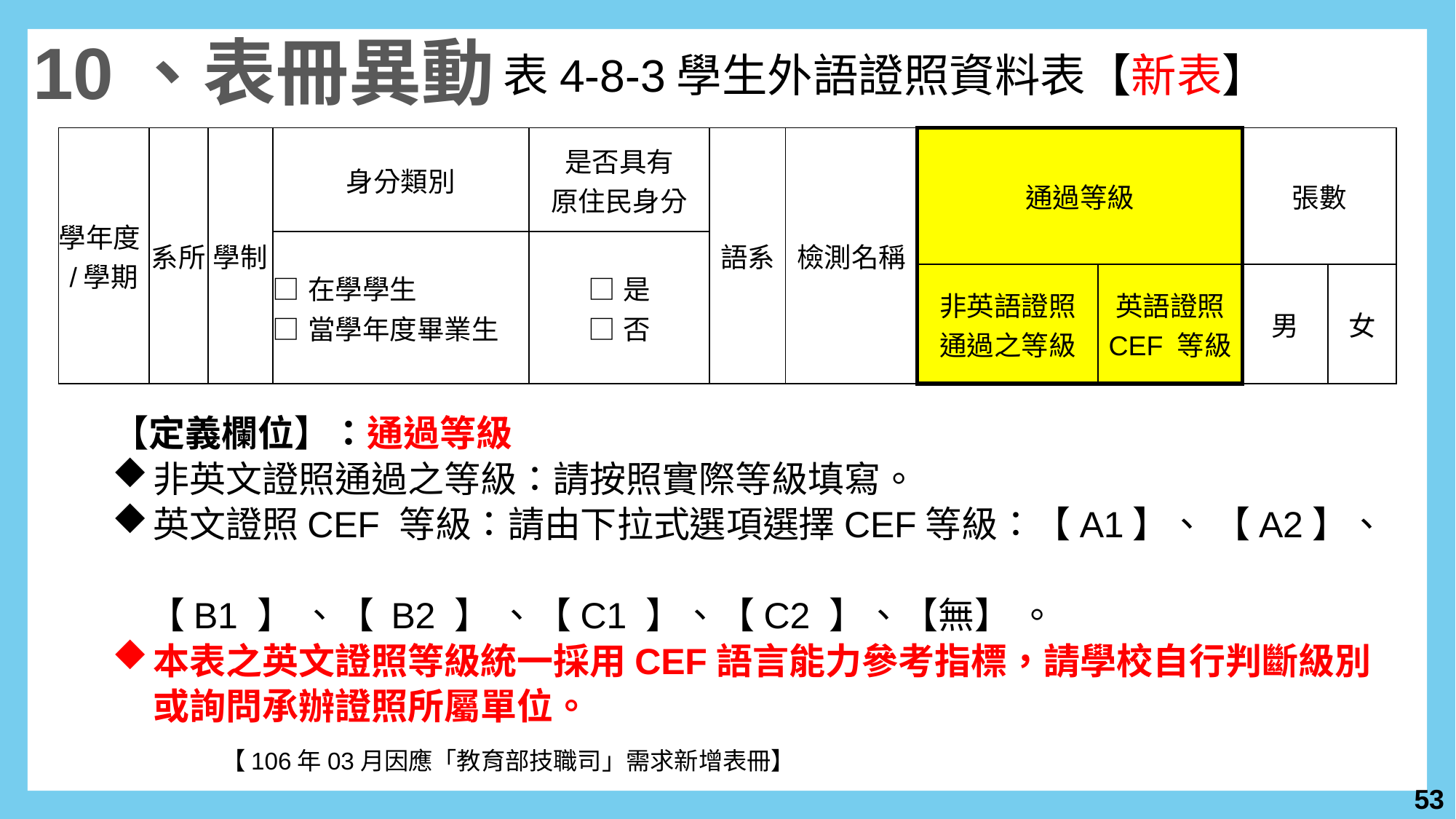

10、表冊異動
表4-8-3學生外語證照資料表【新表】

| 學年度/學期 | 系所 | 學制 | 身分類別 | 是否具有 原住民身分 | 語系 | 檢測名稱 | 通過等級 |  | 張數 |  |
| --- | --- | --- | --- | --- | --- | --- | --- | --- | --- | --- |
|  |  |  | □在學學生 □當學年度畢業生 | □是 □否 |  |  |  |  |  |  |
|  |  |  |  |  |  |  | 非英語證照 通過之等級 | 英語證照 CEF 等級 | 男 | 女 |
【定義欄位】：通過等級
非英文證照通過之等級：請按照實際等級填寫。
英文證照CEF 等級：請由下拉式選項選擇CEF等級：【A1】、 【A2】、
　【B1 】 、【 B2 】 、【C1 】、【C2 】、【無】 。
本表之英文證照等級統一採用CEF語言能力參考指標，請學校自行判斷級別或詢問承辦證照所屬單位。
	【106年03月因應「教育部技職司」需求新增表冊】
53